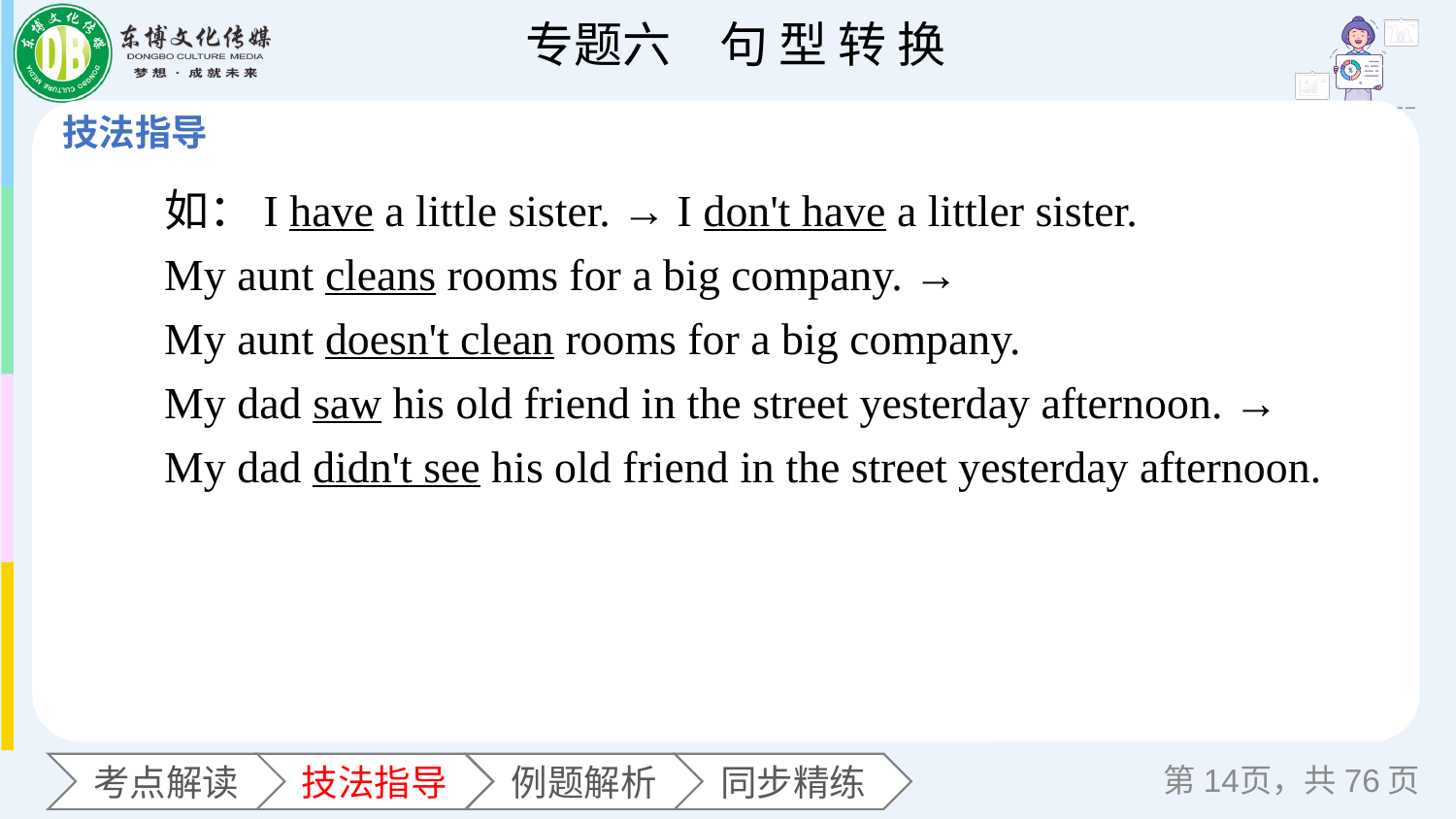

如：I have a little sister. → I don't have a littler sister.
My aunt cleans rooms for a big company. →
My aunt doesn't clean rooms for a big company.
My dad saw his old friend in the street yesterday afternoon. →
My dad didn't see his old friend in the street yesterday afternoon.
第14页，共76页